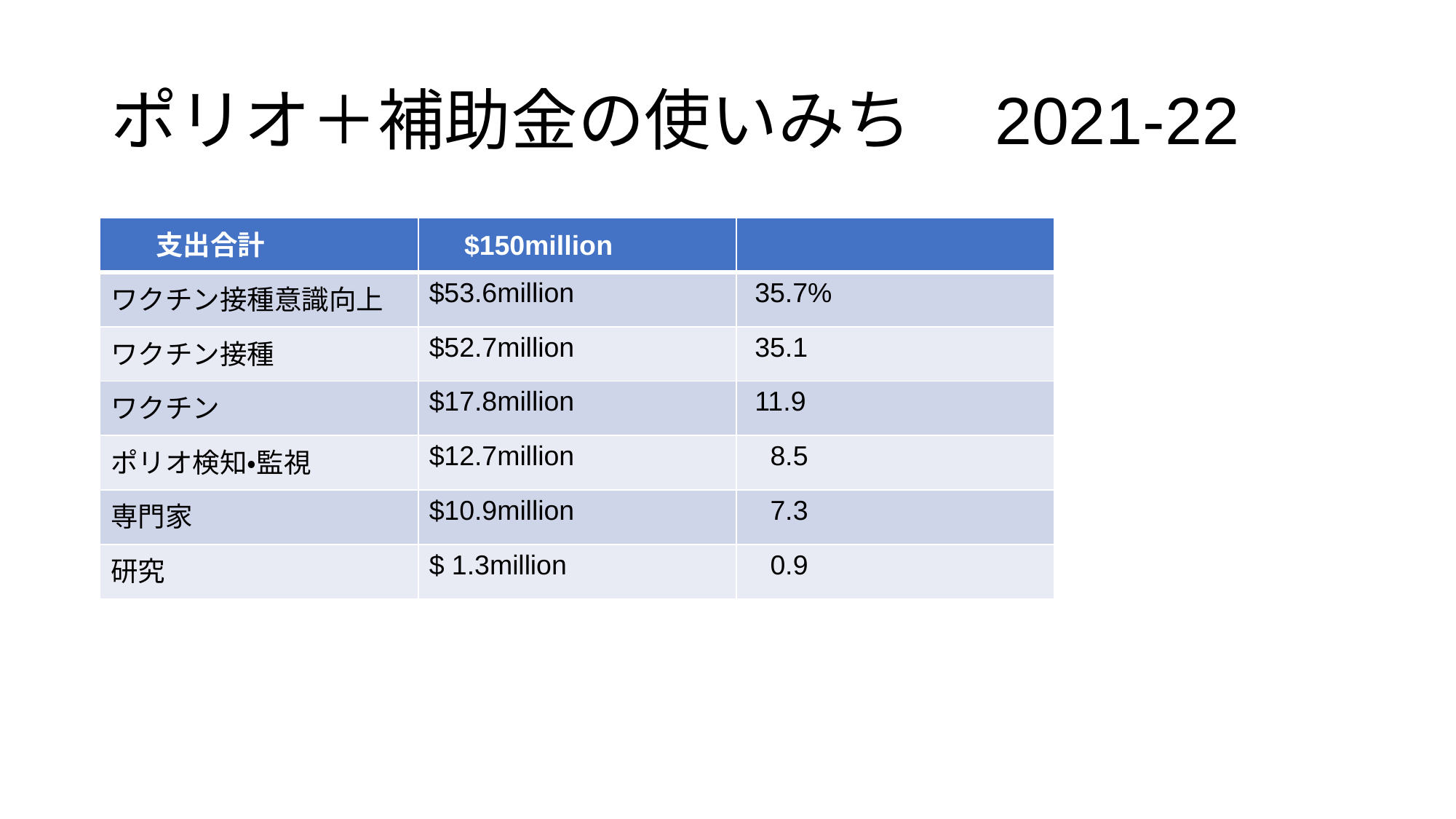

# ポリオ＋補助金の使いみち　2021-22
| 支出合計 | $150million |  |
| --- | --- | --- |
| ワクチン接種意識向上 | $53.6million | 35.7% |
| ワクチン接種 | $52.7million | 35.1 |
| ワクチン | $17.8million | 11.9 |
| ポリオ検知・監視 | $12.7million | 8.5 |
| 専門家 | $10.9million | 7.3 |
| 研究 | $ 1.3million | 0.9 |